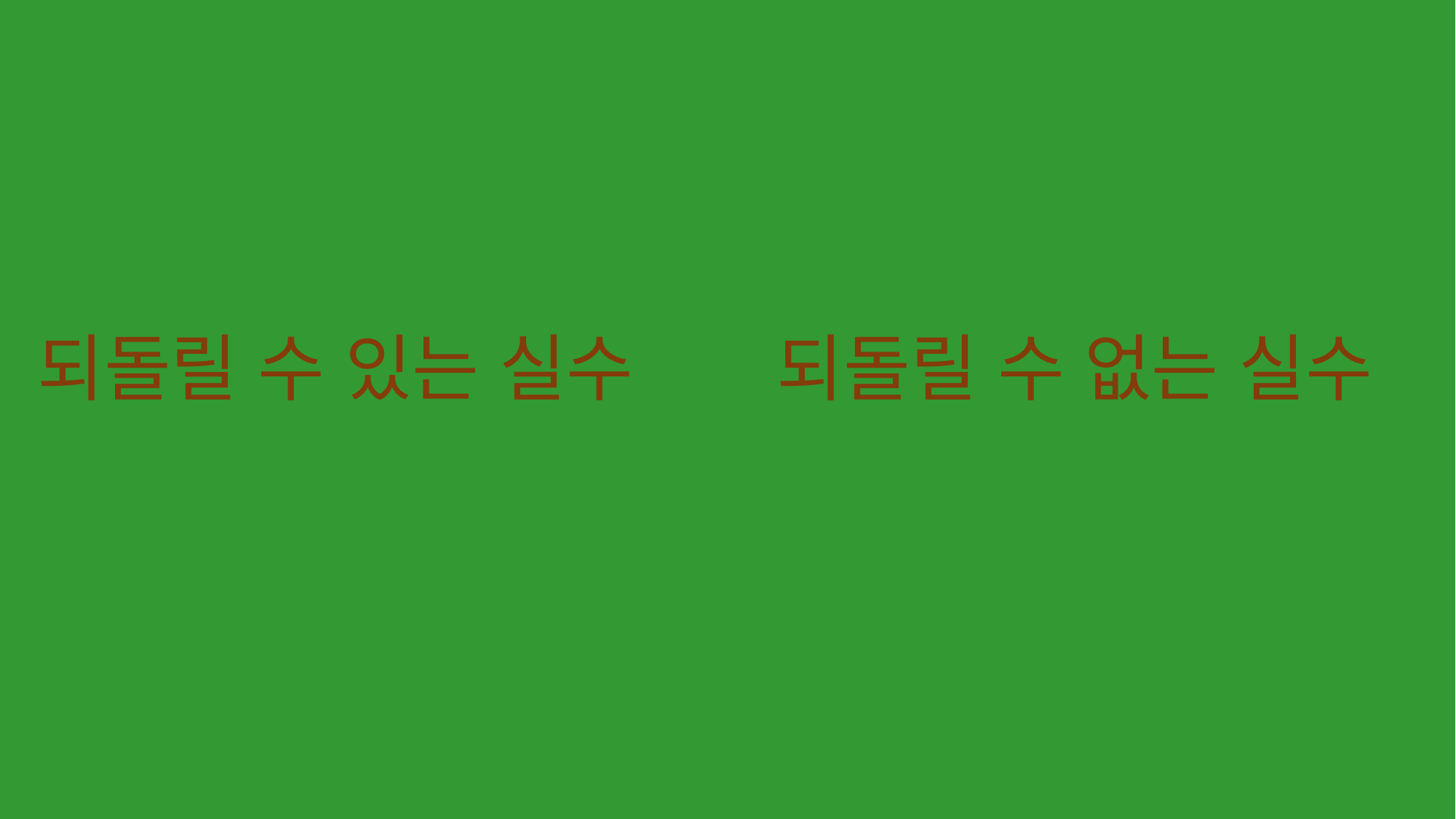

되돌릴 수 없는 실수
되돌릴 수 있는 실수